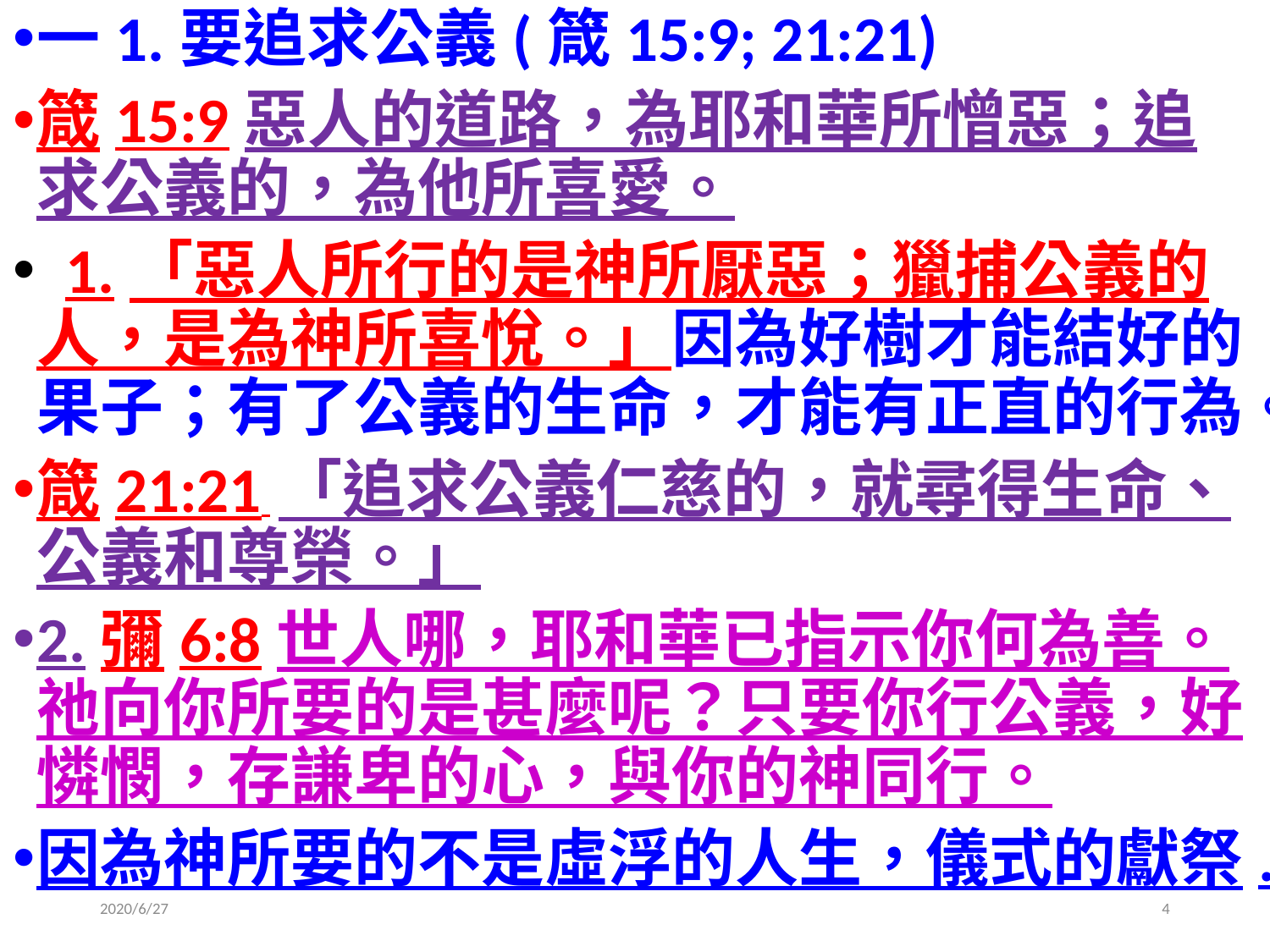

一1.要追求公義(箴15:9; 21:21)
箴15:9惡人的道路，為耶和華所憎惡；追求公義的，為他所喜愛。
  1.「惡人所行的是神所厭惡；獵捕公義的人，是為神所喜悅。」因為好樹才能結好的果子；有了公義的生命，才能有正直的行為。
箴21:21 「追求公義仁慈的，就尋得生命、公義和尊榮。」
2.彌6:8世人哪，耶和華已指示你何為善。祂向你所要的是甚麼呢？只要你行公義，好憐憫，存謙卑的心，與你的神同行。
因為神所要的不是虛浮的人生，儀式的獻祭.

2020/6/27
4